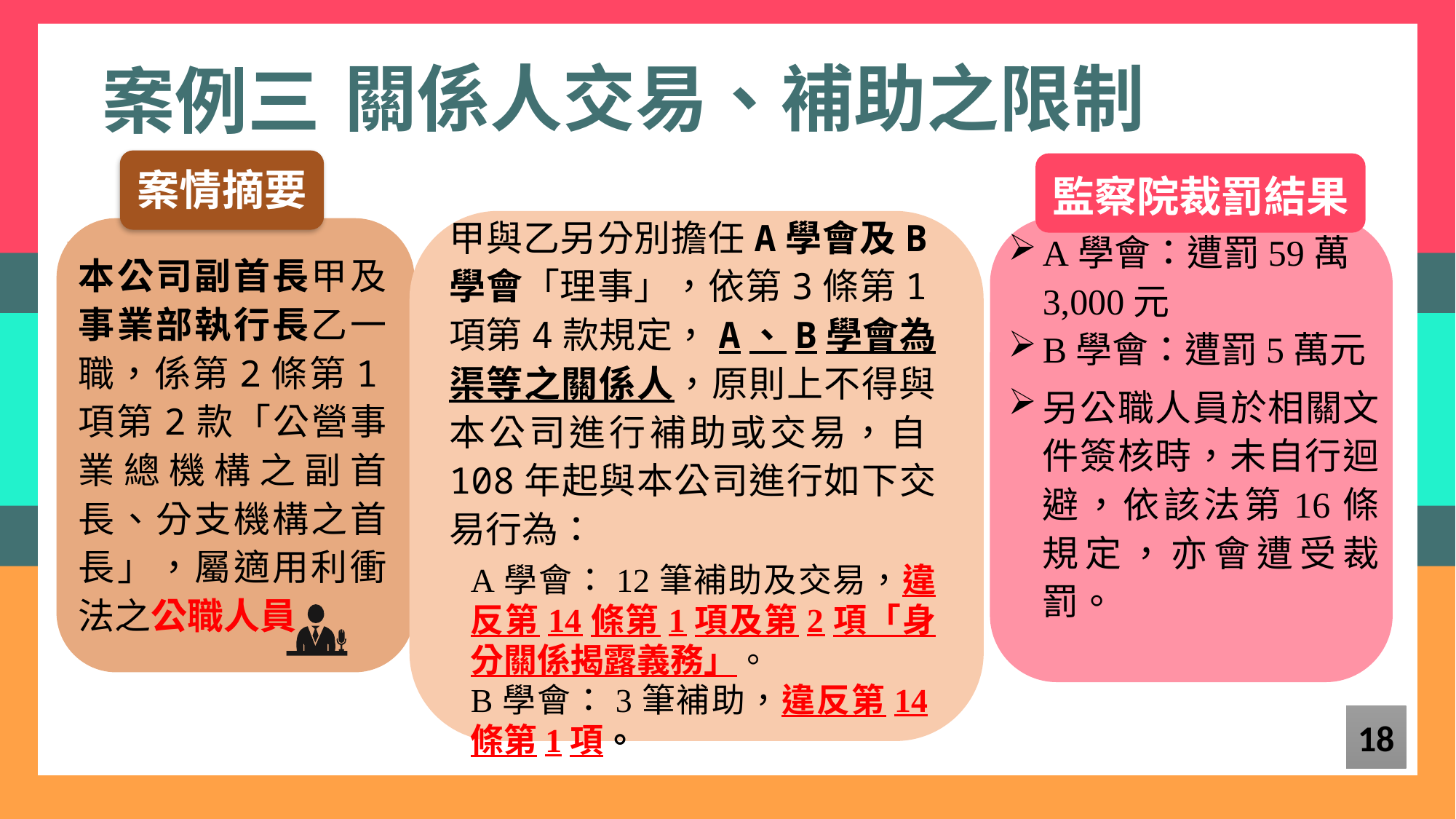

關係人交易、補助之限制
案例三
案情摘要
監察院裁罰結果

甲與乙另分別擔任A學會及B學會「理事」，依第3條第1項第4款規定，A、B學會為渠等之關係人，原則上不得與本公司進行補助或交易，自108年起與本公司進行如下交易行為：
A學會：12筆補助及交易，違反第14條第1項及第2項「身分關係揭露義務」。
B學會：3筆補助，違反第14條第1項。

A學會：遭罰59萬3,000元
B學會：遭罰5萬元
另公職人員於相關文件簽核時，未自行迴避，依該法第16條規定，亦會遭受裁罰。

本公司副首長甲及事業部執行長乙一職，係第2條第1項第2款「公營事業總機構之副首長、分支機構之首長」，屬適用利衝法之公職人員。

18